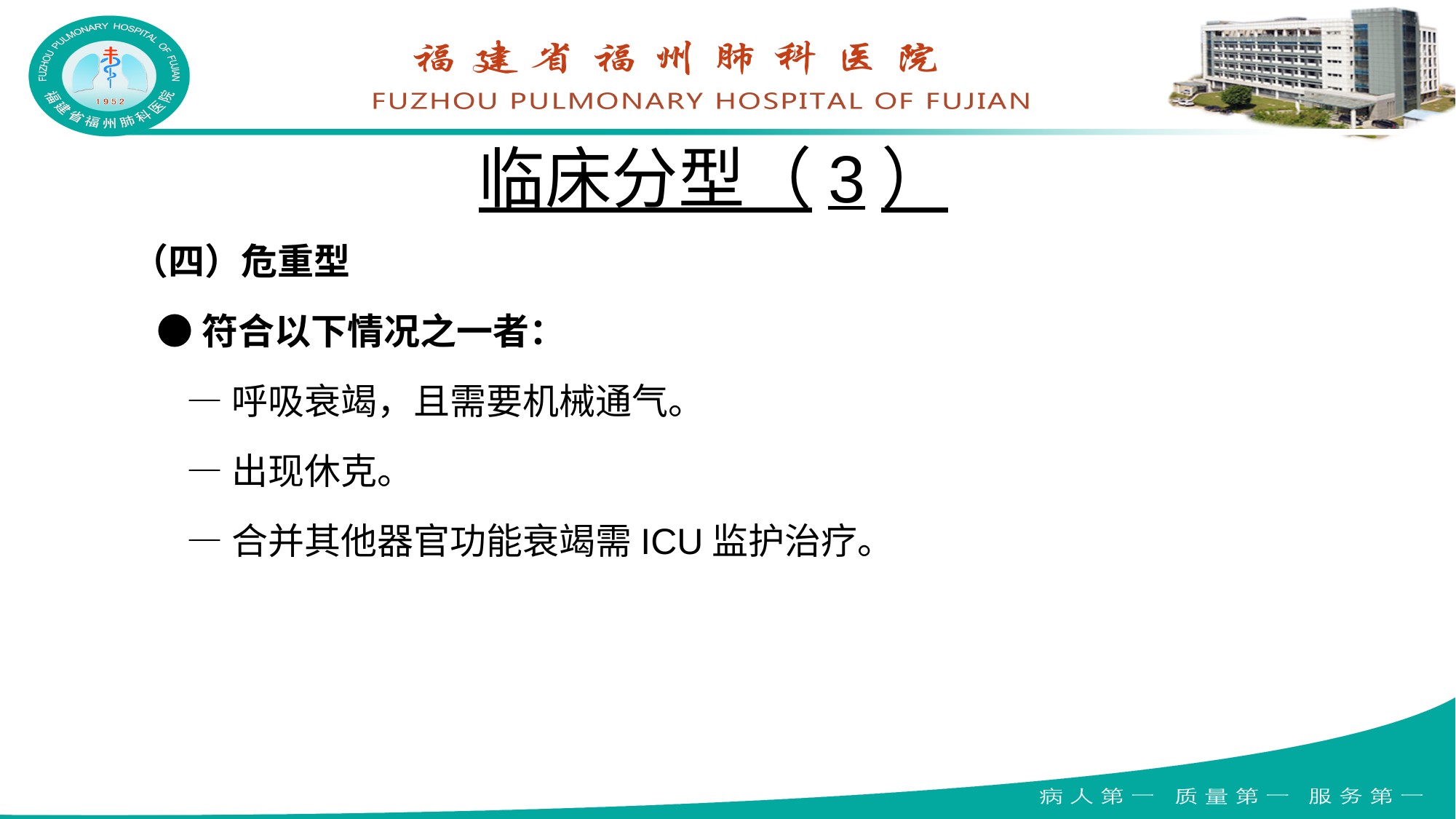

# 临床分型（3）
（四）危重型
   ●符合以下情况之一者：
—呼吸衰竭，且需要机械通气。
—出现休克。
—合并其他器官功能衰竭需ICU监护治疗。